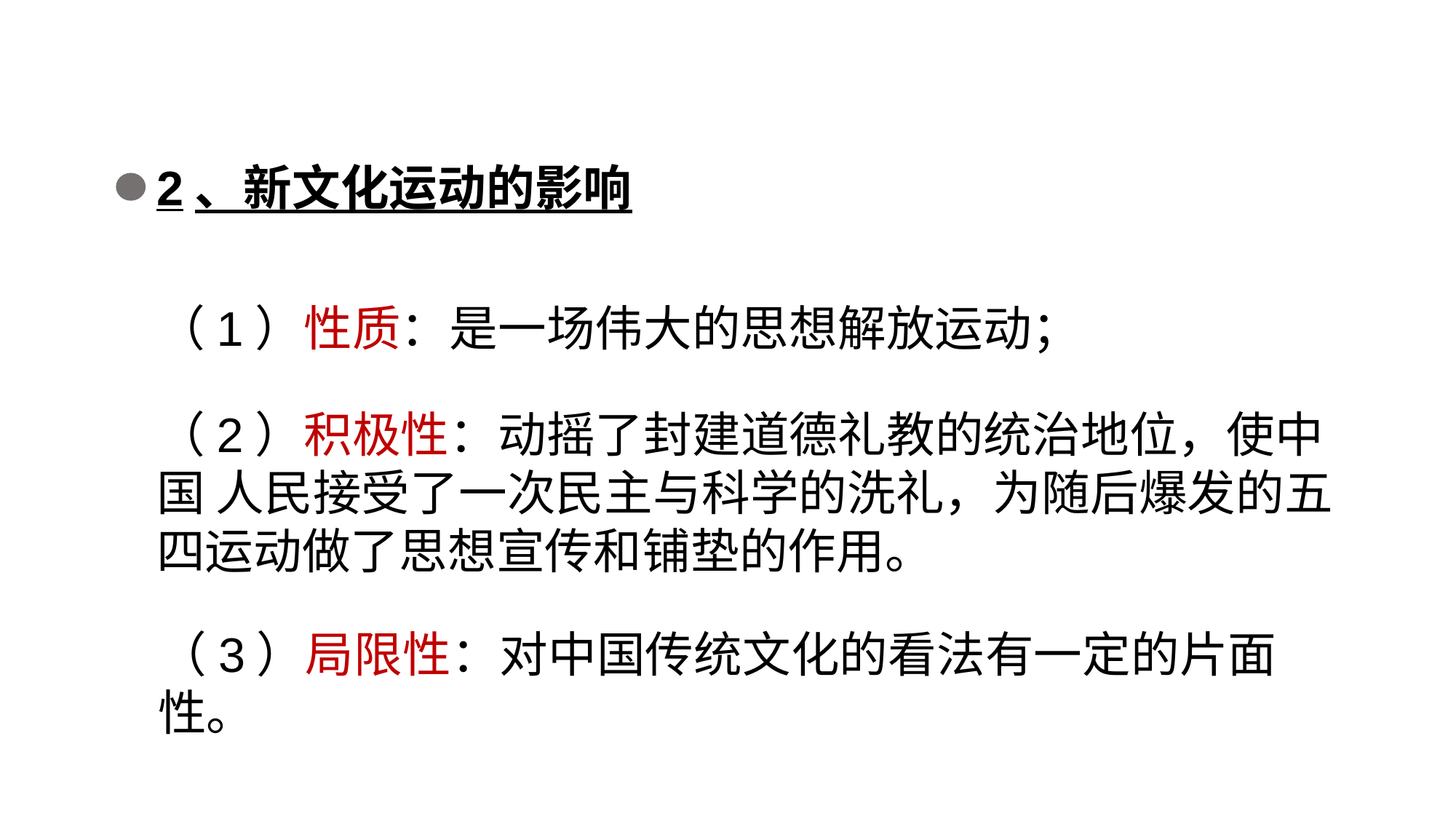

2、新文化运动的影响

（1）性质：是一场伟大的思想解放运动；
（2）积极性：动摇了封建道德礼教的统治地位，使中国 人民接受了一次民主与科学的洗礼，为随后爆发的五四运动做了思想宣传和铺垫的作用。

（3）局限性：对中国传统文化的看法有一定的片面性。